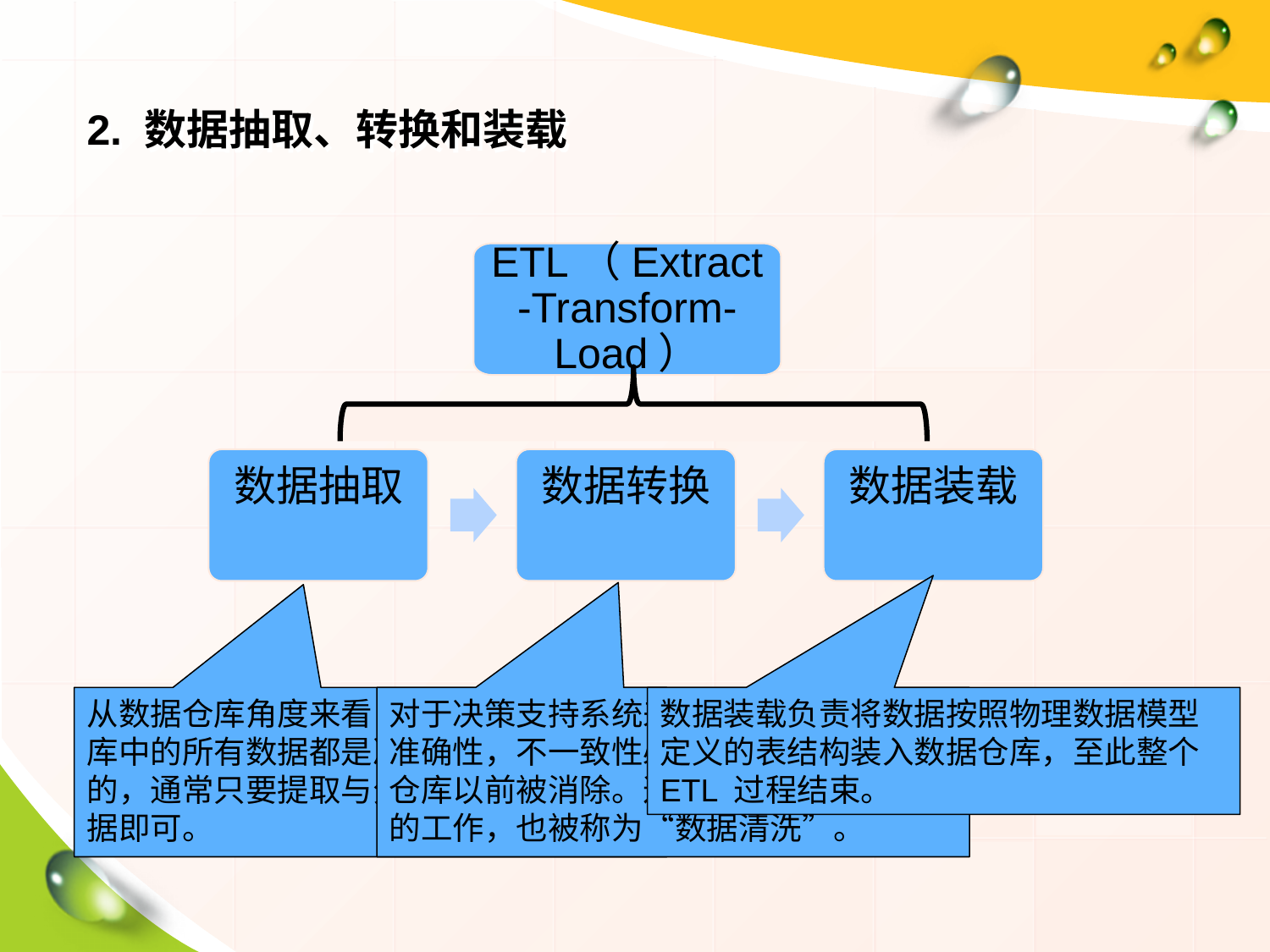

# 2. 数据抽取、转换和装载

ETL（Extract-Transform-Load）
数据抽取

数据转换

数据装载

从数据仓库角度来看，并不是业务数据库中的所有数据都是决策支持所必需的，通常只要提取与分析主题相关的数据即可。
对于决策支持系统来说，最重要的就是准确性，不一致性必须在数据装入数据仓库以前被消除。这就是数据转换要做的工作，也被称为“数据清洗”。

数据装载负责将数据按照物理数据模型定义的表结构装入数据仓库，至此整个 ETL 过程结束。